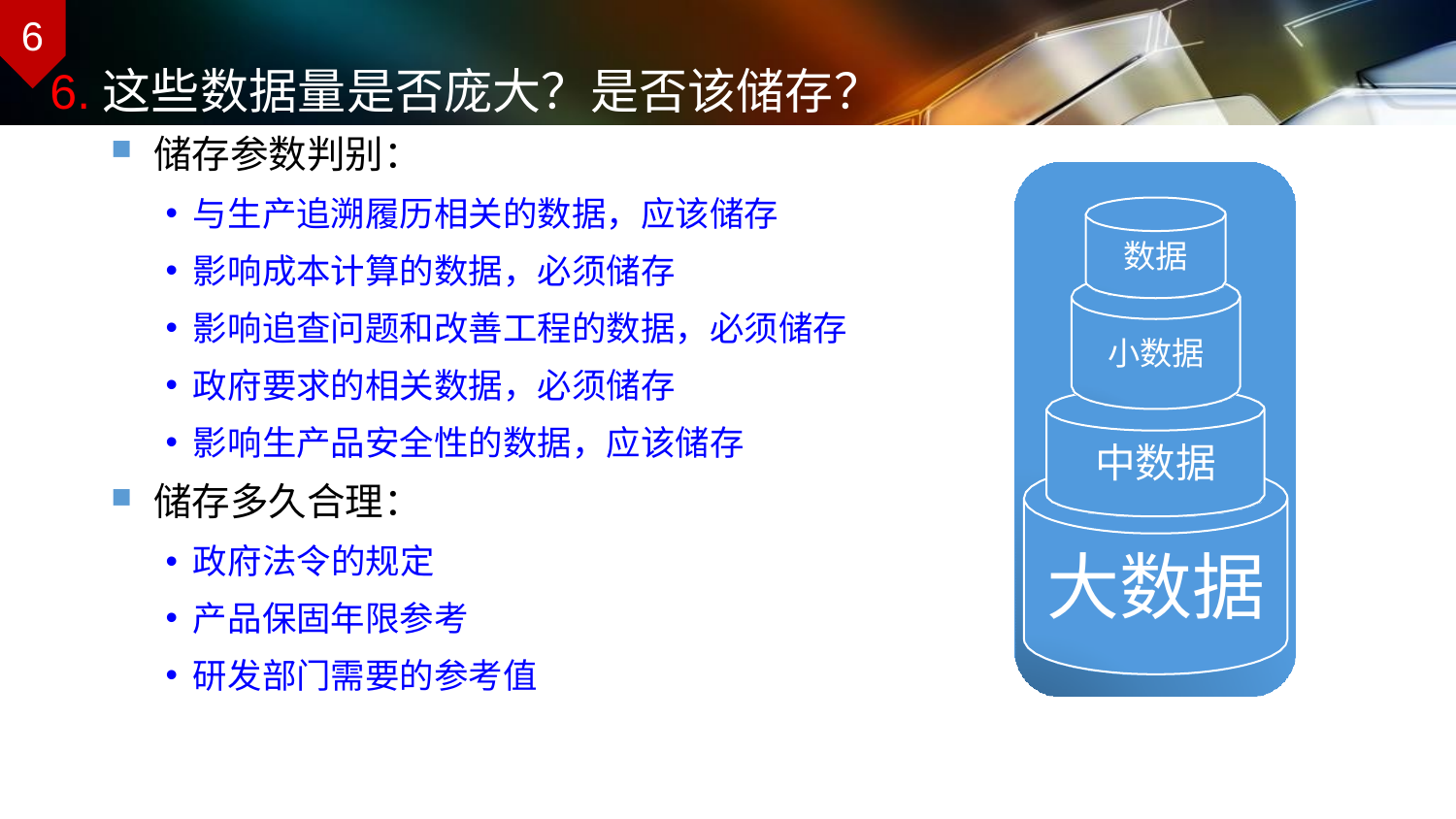

6
# 6.这些数据量是否庞大？是否该储存？
储存参数判别：
与生产追溯履历相关的数据，应该储存
影响成本计算的数据，必须储存
影响追查问题和改善工程的数据，必须储存
政府要求的相关数据，必须储存
影响生产品安全性的数据，应该储存
储存多久合理：
政府法令的规定
产品保固年限参考
研发部门需要的参考值

数据

小数据

中数据

大数据